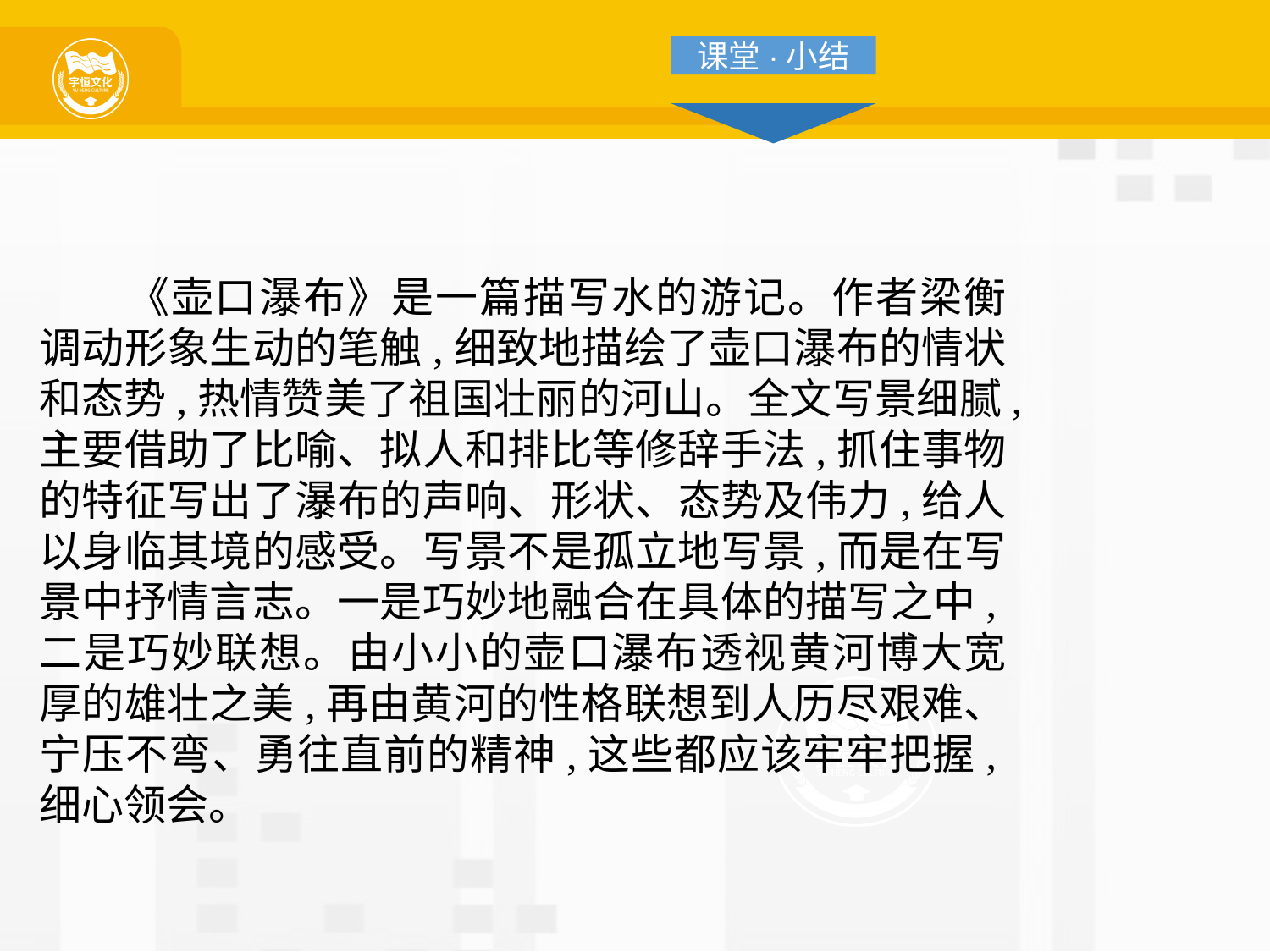

课堂·小结

《壶口瀑布》是一篇描写水的游记。作者梁衡调动形象生动的笔触,细致地描绘了壶口瀑布的情状和态势,热情赞美了祖国壮丽的河山。全文写景细腻,主要借助了比喻、拟人和排比等修辞手法,抓住事物的特征写出了瀑布的声响、形状、态势及伟力,给人以身临其境的感受。写景不是孤立地写景,而是在写景中抒情言志。一是巧妙地融合在具体的描写之中,二是巧妙联想。由小小的壶口瀑布透视黄河博大宽厚的雄壮之美,再由黄河的性格联想到人历尽艰难、宁压不弯、勇往直前的精神,这些都应该牢牢把握,细心领会。